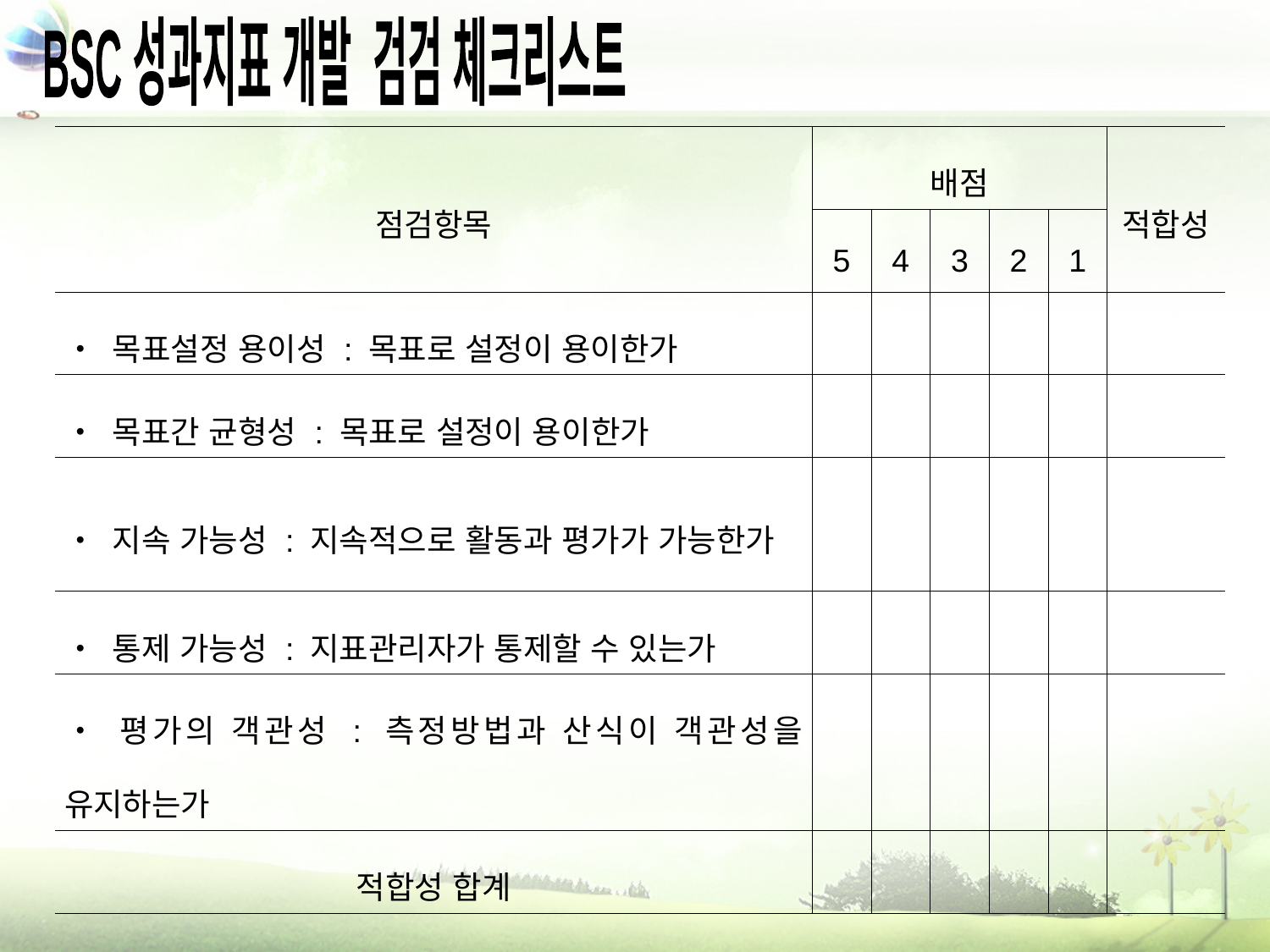

BSC 성과지표 개발  검검 체크리스트
| 점검항목 | 배점 |  |  |  |  | 적합성 |
| --- | --- | --- | --- | --- | --- | --- |
|  | 5 | 4 | 3 | 2 | 1 |  |
| • 목표설정 용이성 : 목표로 설정이 용이한가 |  |  |  |  |  |  |
| • 목표간 균형성 : 목표로 설정이 용이한가 |  |  |  |  |  |  |
| • 지속 가능성 : 지속적으로 활동과 평가가 가능한가 |  |  |  |  |  |  |
| • 통제 가능성 : 지표관리자가 통제할 수 있는가 |  |  |  |  |  |  |
| • 평가의 객관성 : 측정방법과 산식이 객관성을 유지하는가 |  |  |  |  |  |  |
| 적합성 합계 |  |  |  |  |  |  |